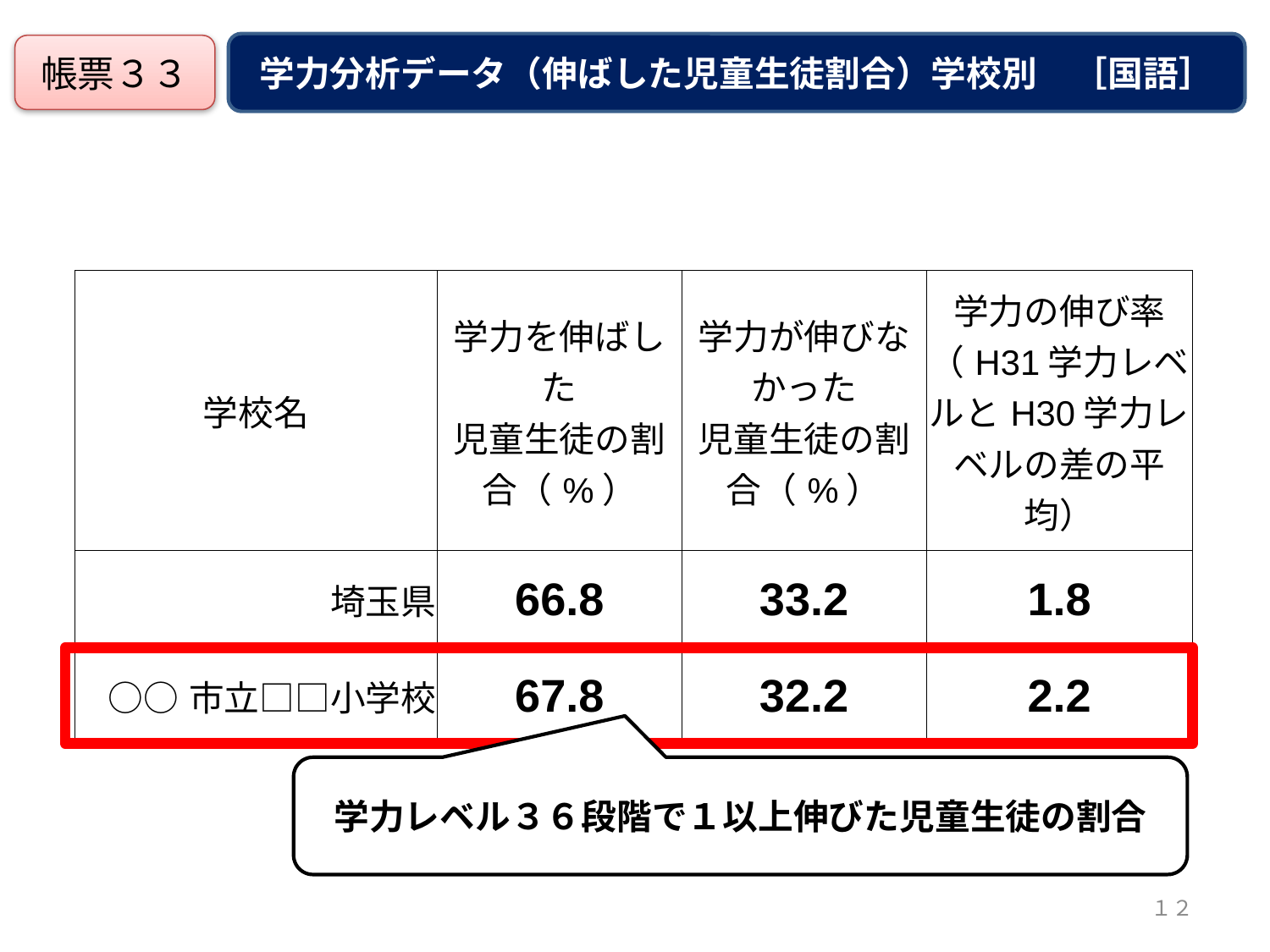

学力分析データ（伸ばした児童生徒割合）学校別　［国語］
帳票３３
| 学校名 | 学力を伸ばした 児童生徒の割合（%） | 学力が伸びなかった 児童生徒の割合（%） | 学力の伸び率 （H31学力レベルとH30学力レベルの差の平均） |
| --- | --- | --- | --- |
| 埼玉県 | 66.8 | 33.2 | 1.8 |
| ○○市立□□小学校 | 67.8 | 32.2 | 2.2 |

学力レベル３６段階で１以上伸びた児童生徒の割合
１２